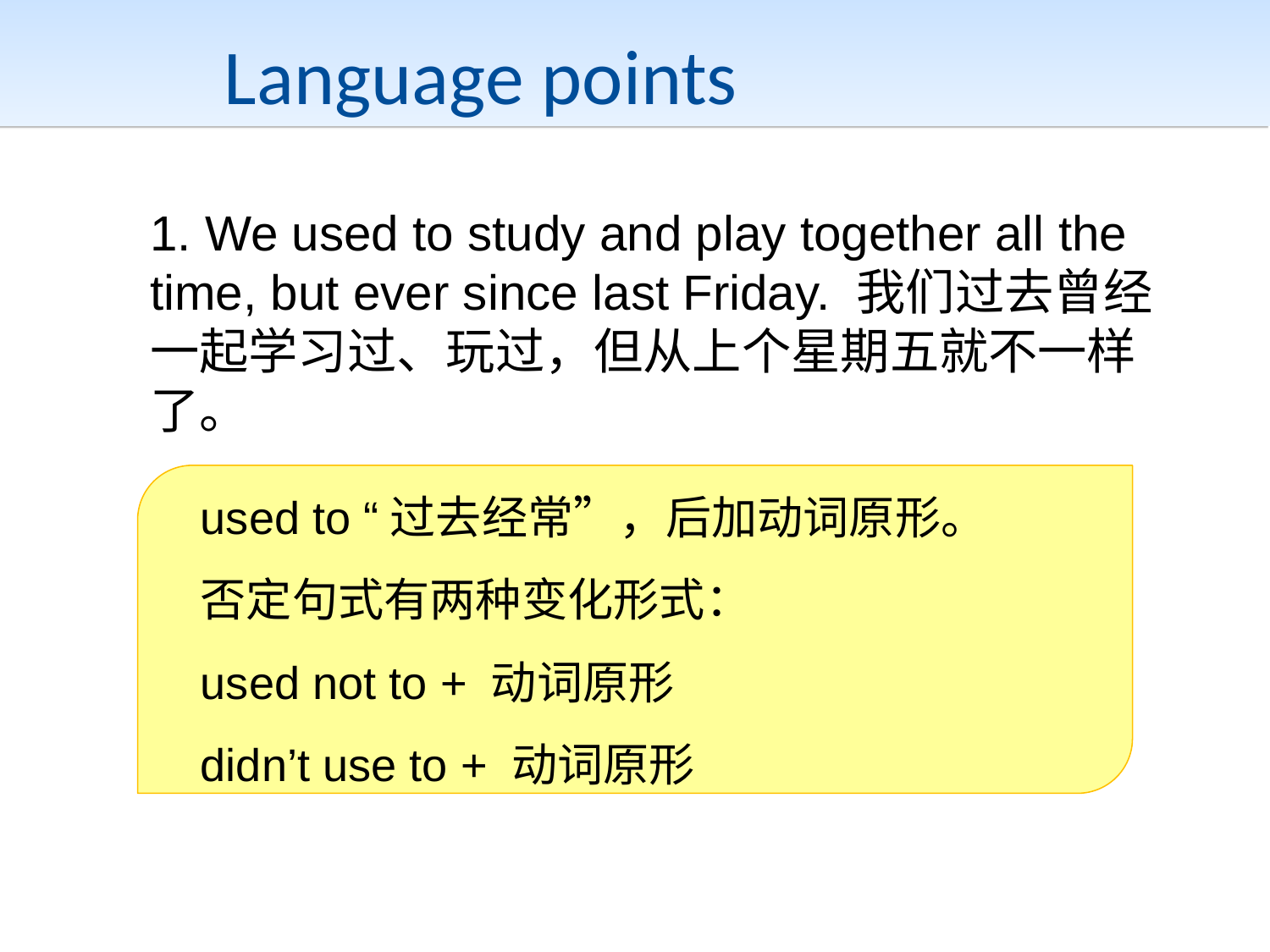

Language points
1. We used to study and play together all the time, but ever since last Friday. 我们过去曾经一起学习过、玩过，但从上个星期五就不一样了。
used to “过去经常”，后加动词原形。
否定句式有两种变化形式：
used not to + 动词原形
didn’t use to + 动词原形